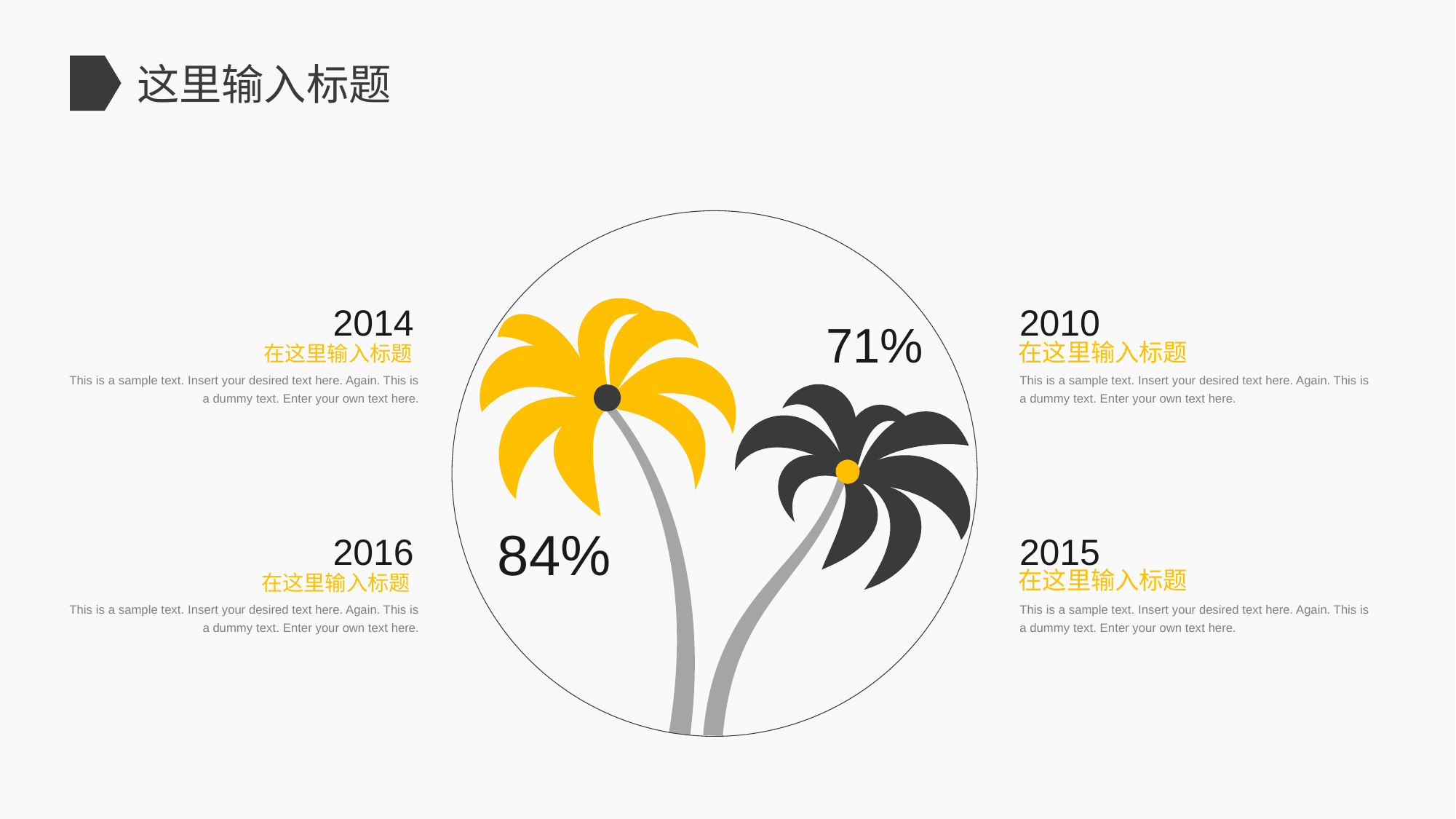

这里输入标题

2014
在这里输入标题
This is a sample text. Insert your desired text here. Again. This is a dummy text. Enter your own text here.
2010
在这里输入标题
This is a sample text. Insert your desired text here. Again. This is a dummy text. Enter your own text here.
71%

84%
2016
在这里输入标题
This is a sample text. Insert your desired text here. Again. This is a dummy text. Enter your own text here.
2015
在这里输入标题
This is a sample text. Insert your desired text here. Again. This is a dummy text. Enter your own text here.